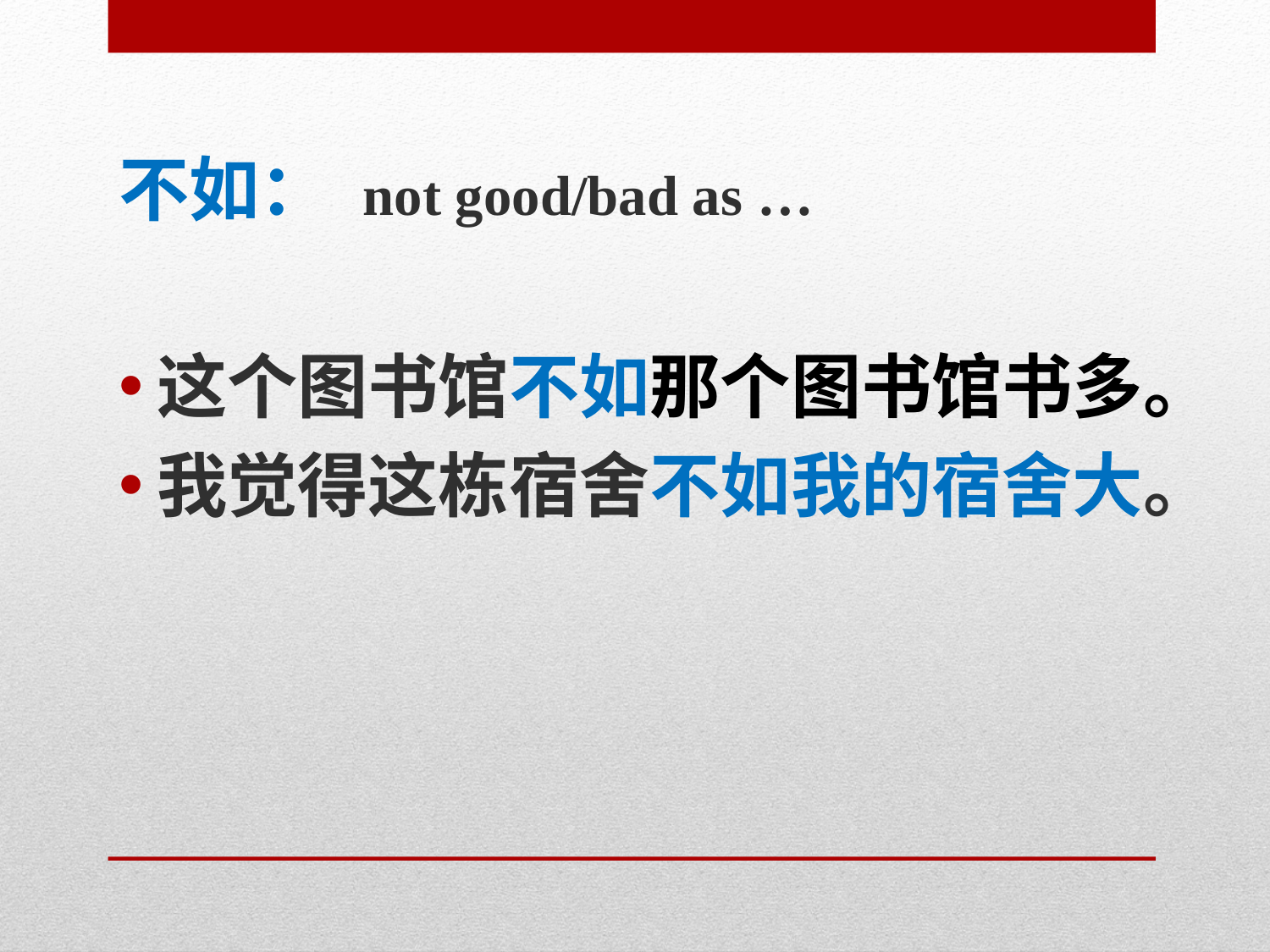

不如： not good/bad as …

这个图书馆不如那个图书馆书多。
我觉得这栋宿舍不如我的宿舍大。